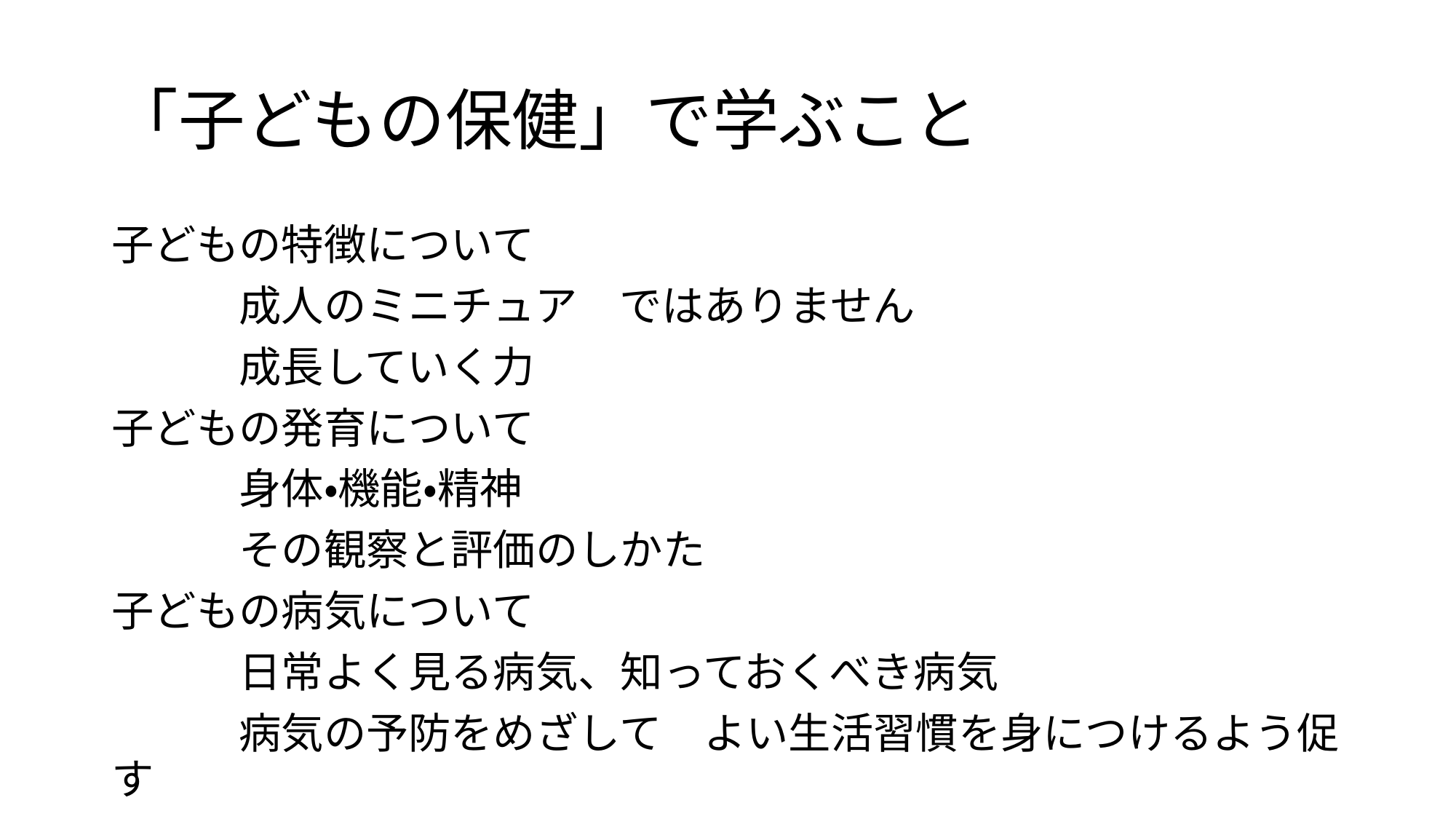

# 「子どもの保健」で学ぶこと
子どもの特徴について
　　　成人のミニチュア　ではありません
　　　成長していく力
子どもの発育について
　　　身体・機能・精神
　　　その観察と評価のしかた
子どもの病気について
　　　日常よく見る病気、知っておくべき病気
　　　病気の予防をめざして　よい生活習慣を身につけるよう促す